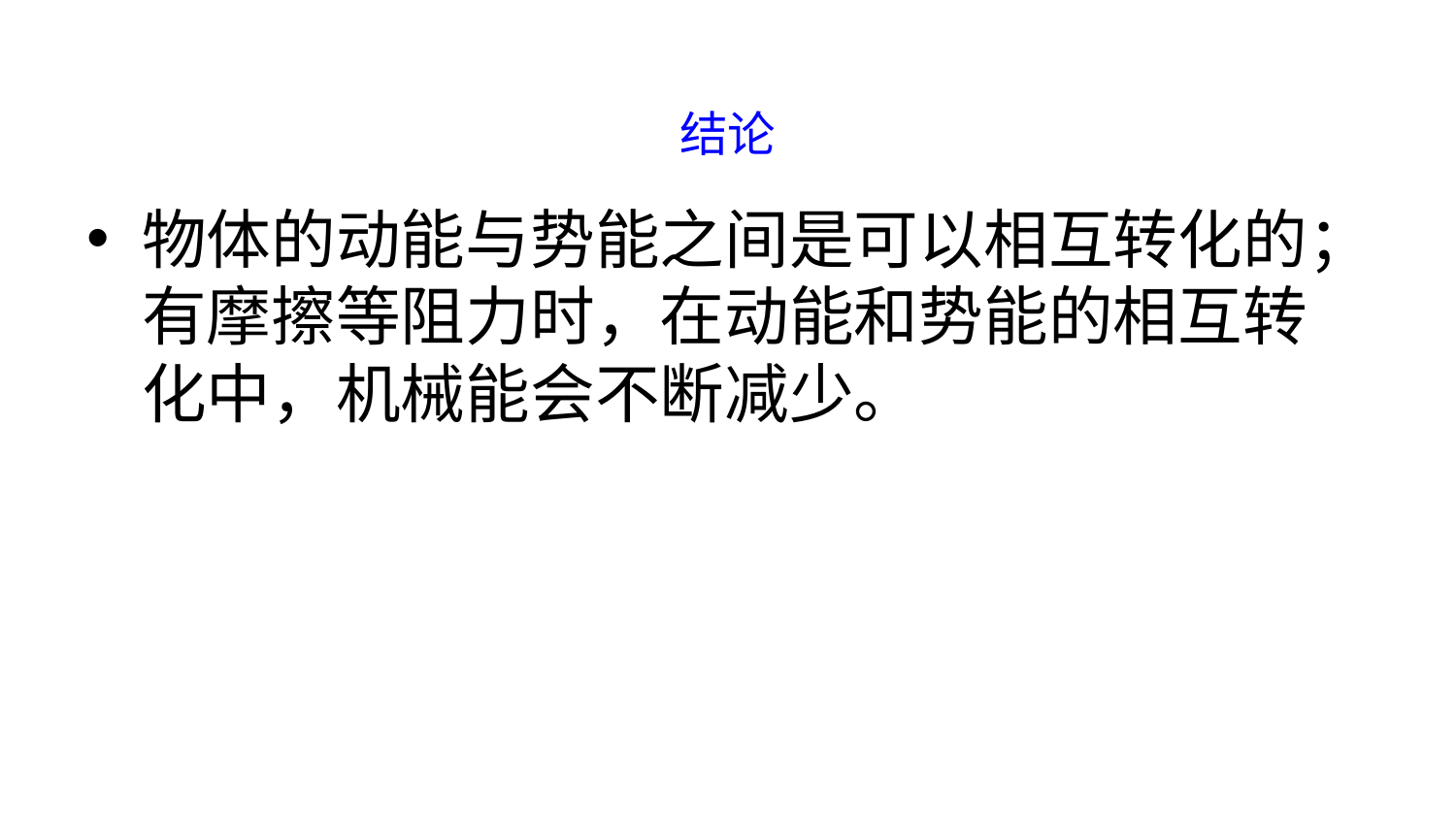

# 结论
物体的动能与势能之间是可以相互转化的；有摩擦等阻力时，在动能和势能的相互转化中，机械能会不断减少。